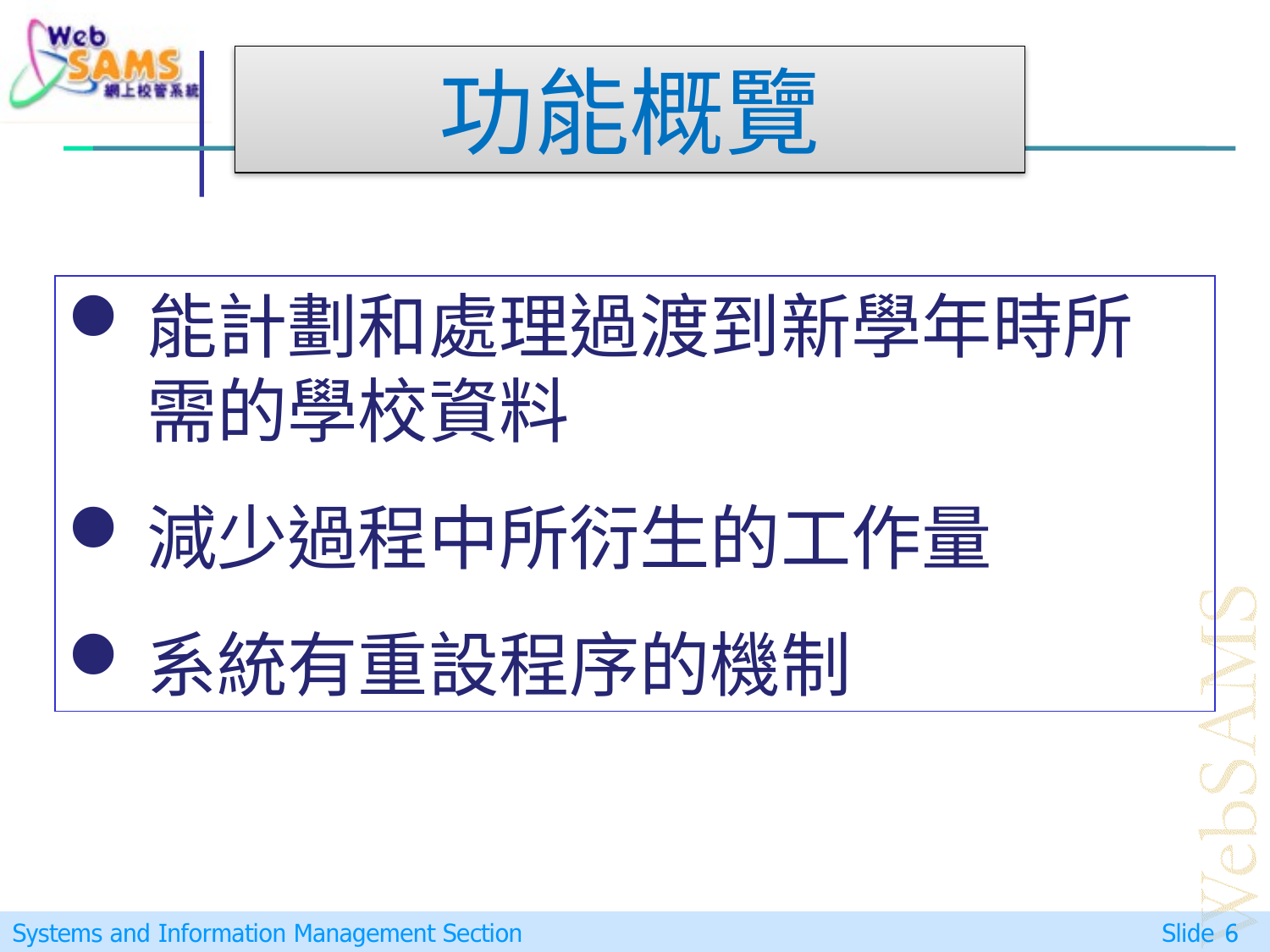

功能概覽
能計劃和處理過渡到新學年時所需的學校資料

減少過程中所衍生的工作量

系統有重設程序的機制